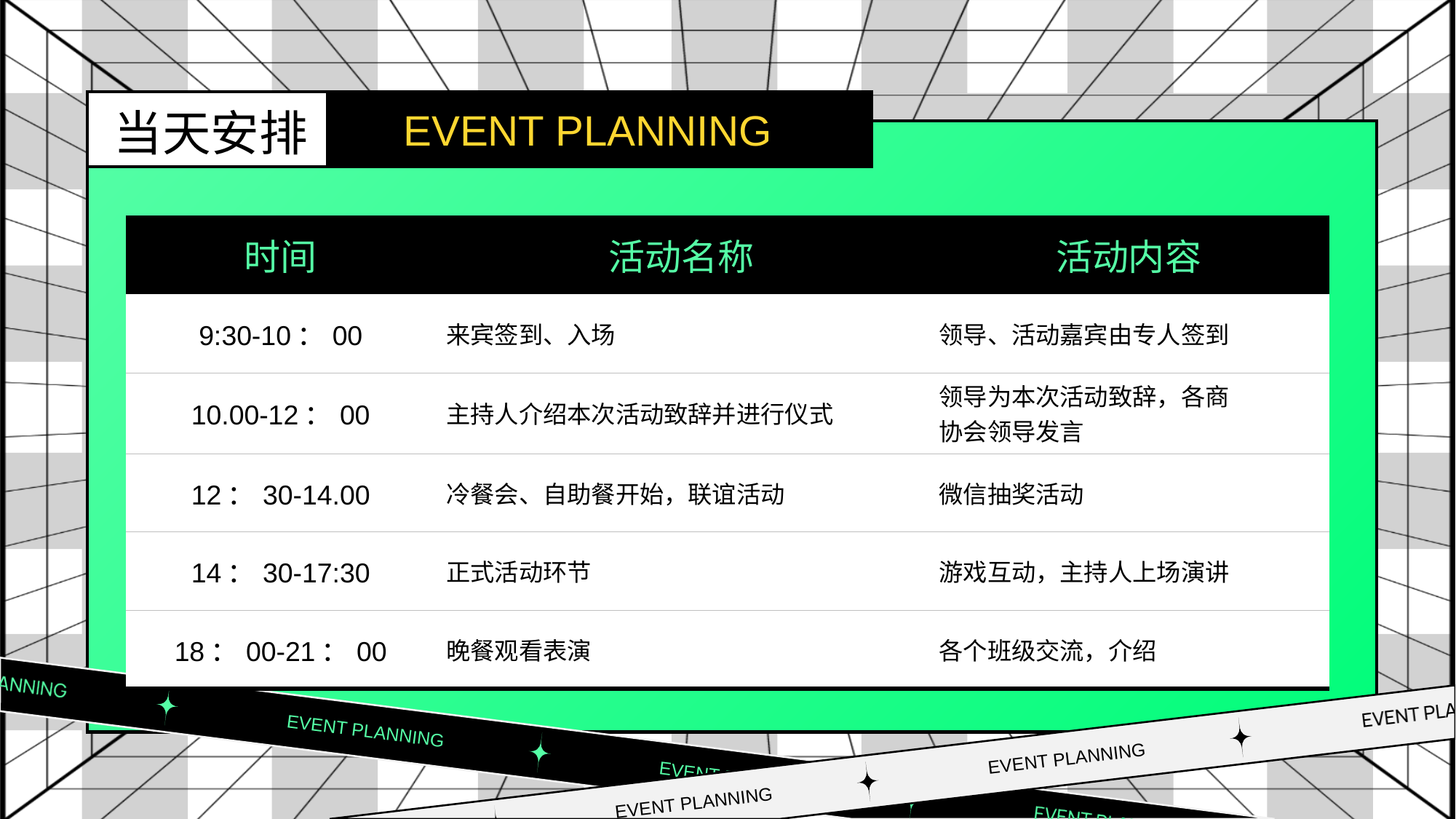

当天安排
EVENT PLANNING
| 时间 | 活动名称 | 活动内容 |
| --- | --- | --- |
| 9:30-10：00 | 来宾签到、入场 | 领导、活动嘉宾由专人签到 |
| 10.00-12：00 | 主持人介绍本次活动致辞并进行仪式 | 领导为本次活动致辞，各商 协会领导发言 |
| 12：30-14.00 | 冷餐会、自助餐开始，联谊活动 | 微信抽奖活动 |
| 14：30-17:30 | 正式活动环节 | 游戏互动，主持人上场演讲 |
| 18：00-21：00 | 晚餐观看表演 | 各个班级交流，介绍 |